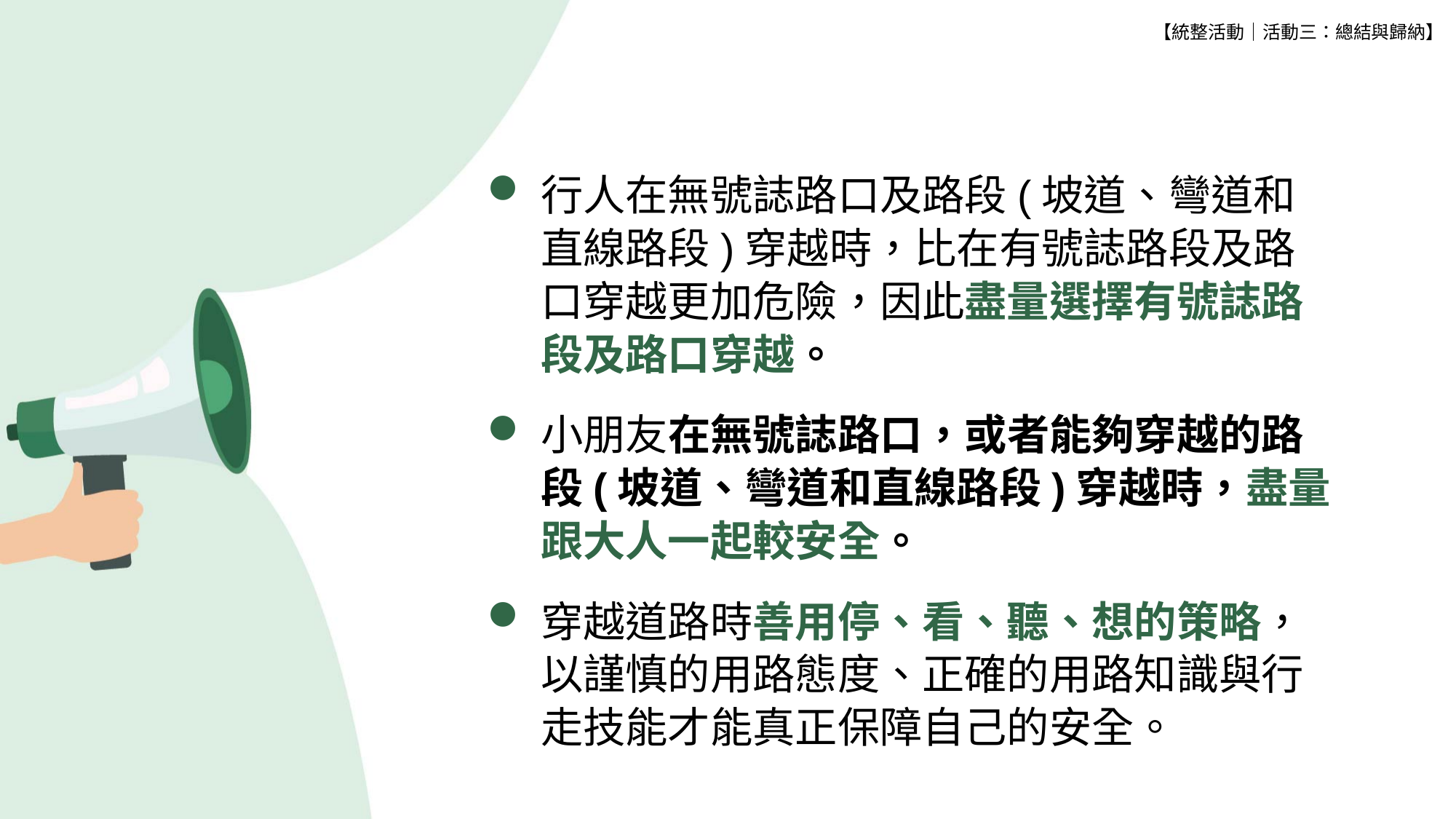

【統整活動│活動三：總結與歸納】
行人在無號誌路口及路段(坡道、彎道和直線路段)穿越時，比在有號誌路段及路口穿越更加危險，因此盡量選擇有號誌路段及路口穿越。
小朋友在無號誌路口，或者能夠穿越的路段(坡道、彎道和直線路段)穿越時，盡量跟大人一起較安全。
穿越道路時善用停、看、聽、想的策略，以謹慎的用路態度、正確的用路知識與行走技能才能真正保障自己的安全。